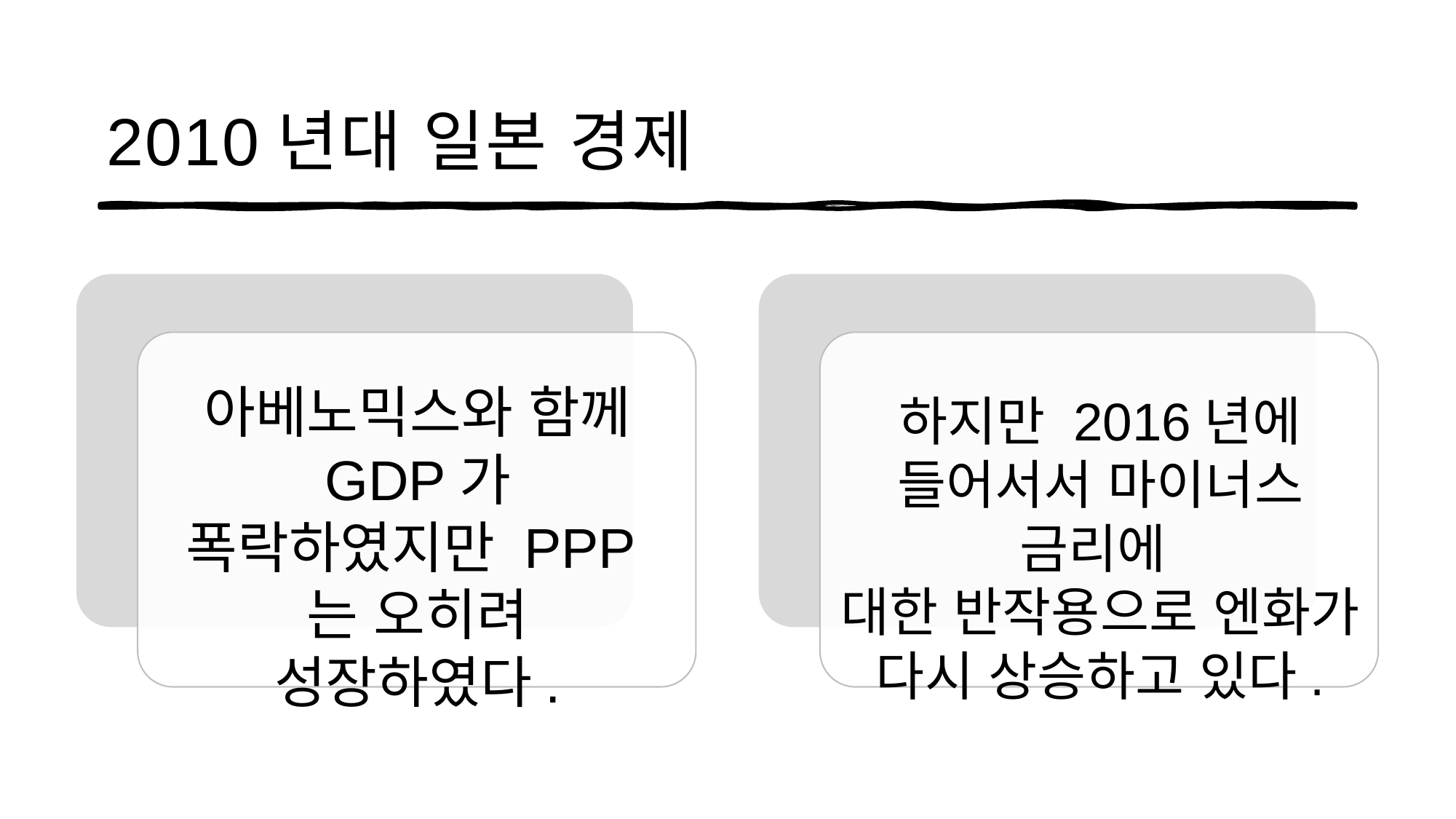

# 2010년대 일본 경제

아베노믹스와 함께 GDP가 폭락하였지만 PPP는 오히려 성장하였다.
하지만 2016년에 들어서서 마이너스 금리에
대한 반작용으로 엔화가 다시 상승하고 있다.